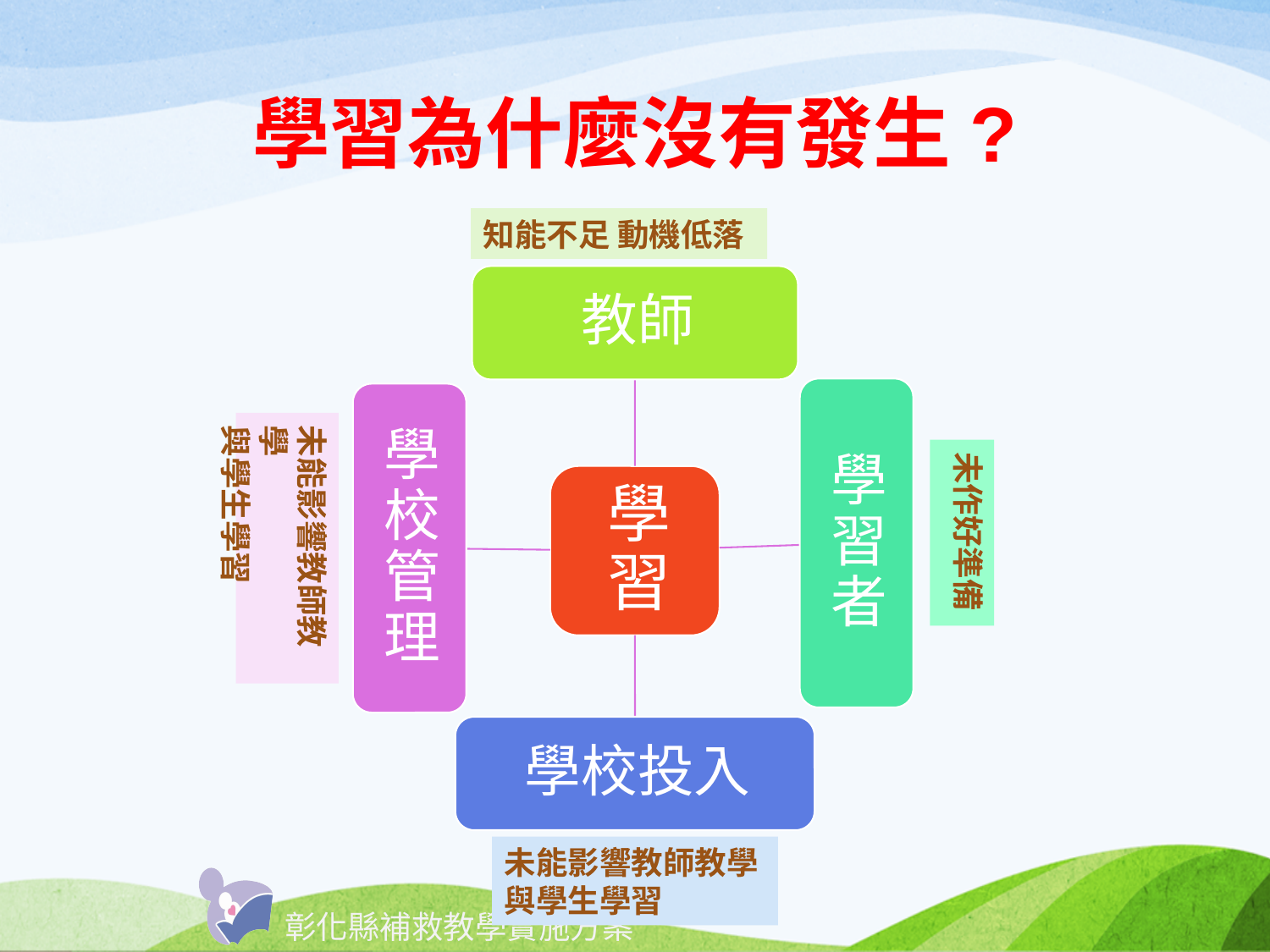

# 學習為什麼沒有發生?
知能不足 動機低落
學習
教師
學習者
學校投入
學校管理
未能影響教師教學
與學生學習
未作好準備
未能影響教師教學
與學生學習